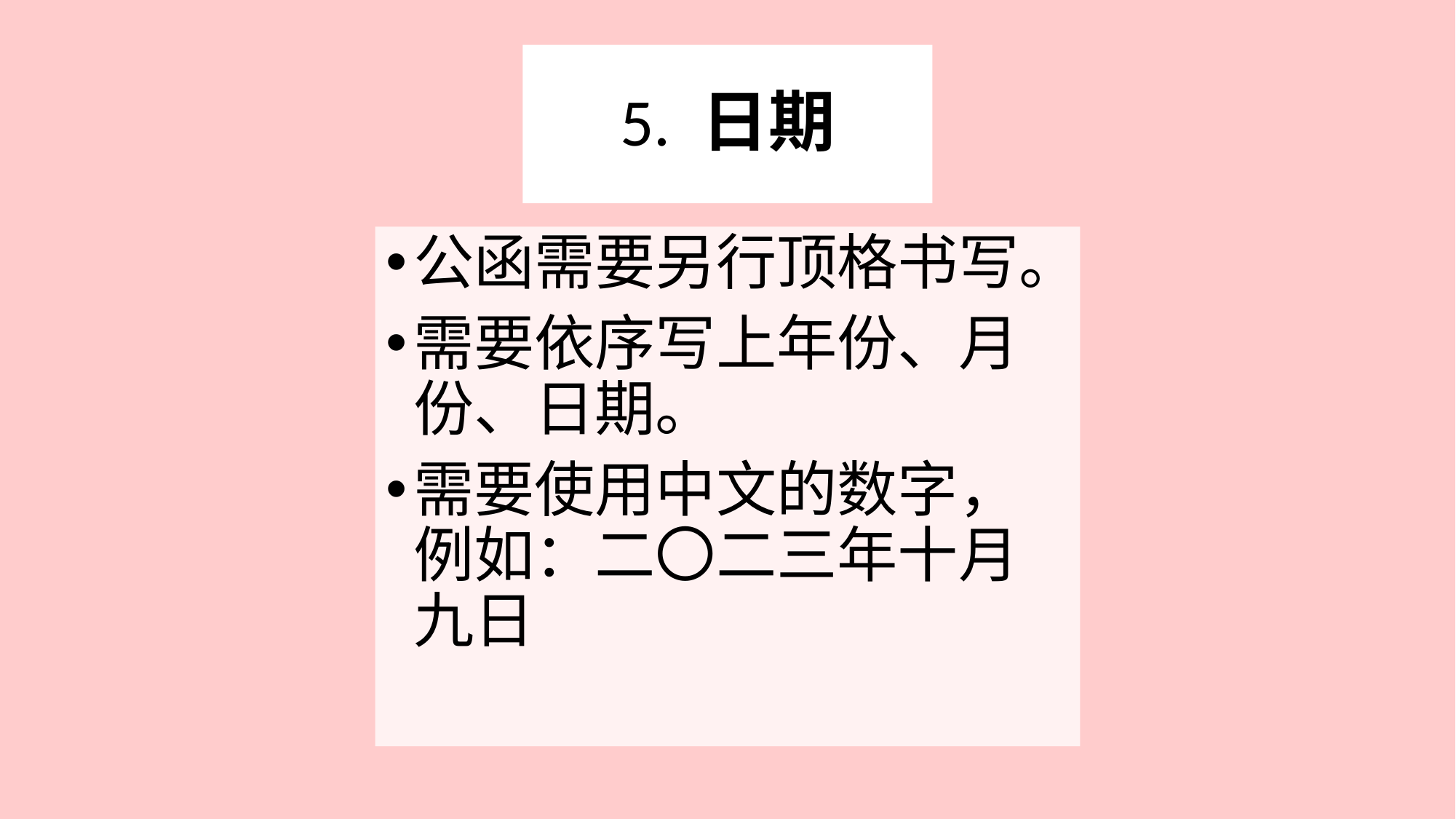

# 5. 日期
公函需要另行顶格书写。
需要依序写上年份、月份、日期。
需要使用中文的数字，例如：二〇二三年十月九日